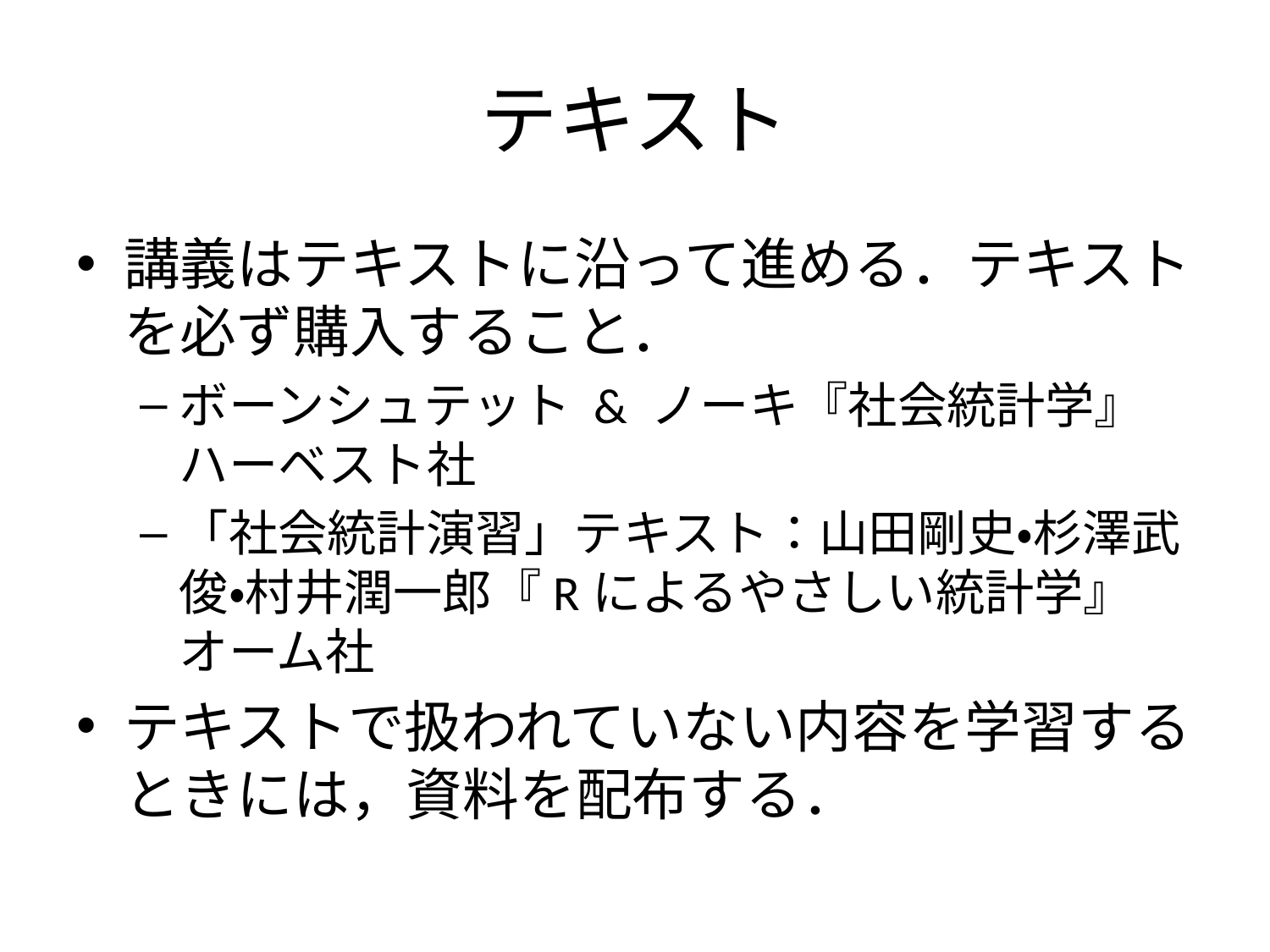

# テキスト
講義はテキストに沿って進める．テキストを必ず購入すること．
ボーンシュテット & ノーキ『社会統計学』ハーベスト社
「社会統計演習」テキスト：山田剛史・杉澤武俊・村井潤一郎『Rによるやさしい統計学』オーム社
テキストで扱われていない内容を学習するときには，資料を配布する．